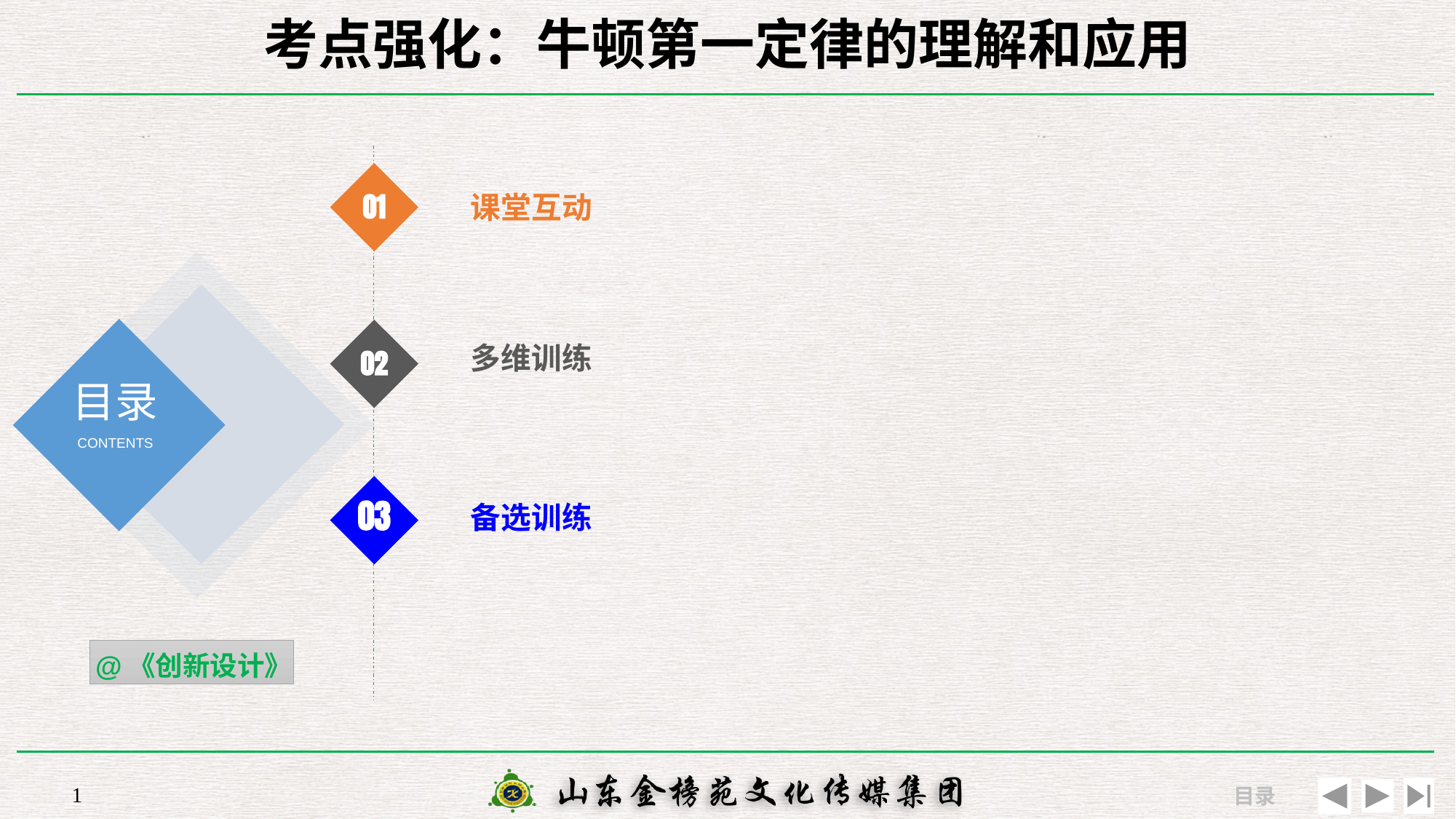

# 考点强化：牛顿第一定律的理解和应用
课堂互动

01

多维训练
02

备选训练
03